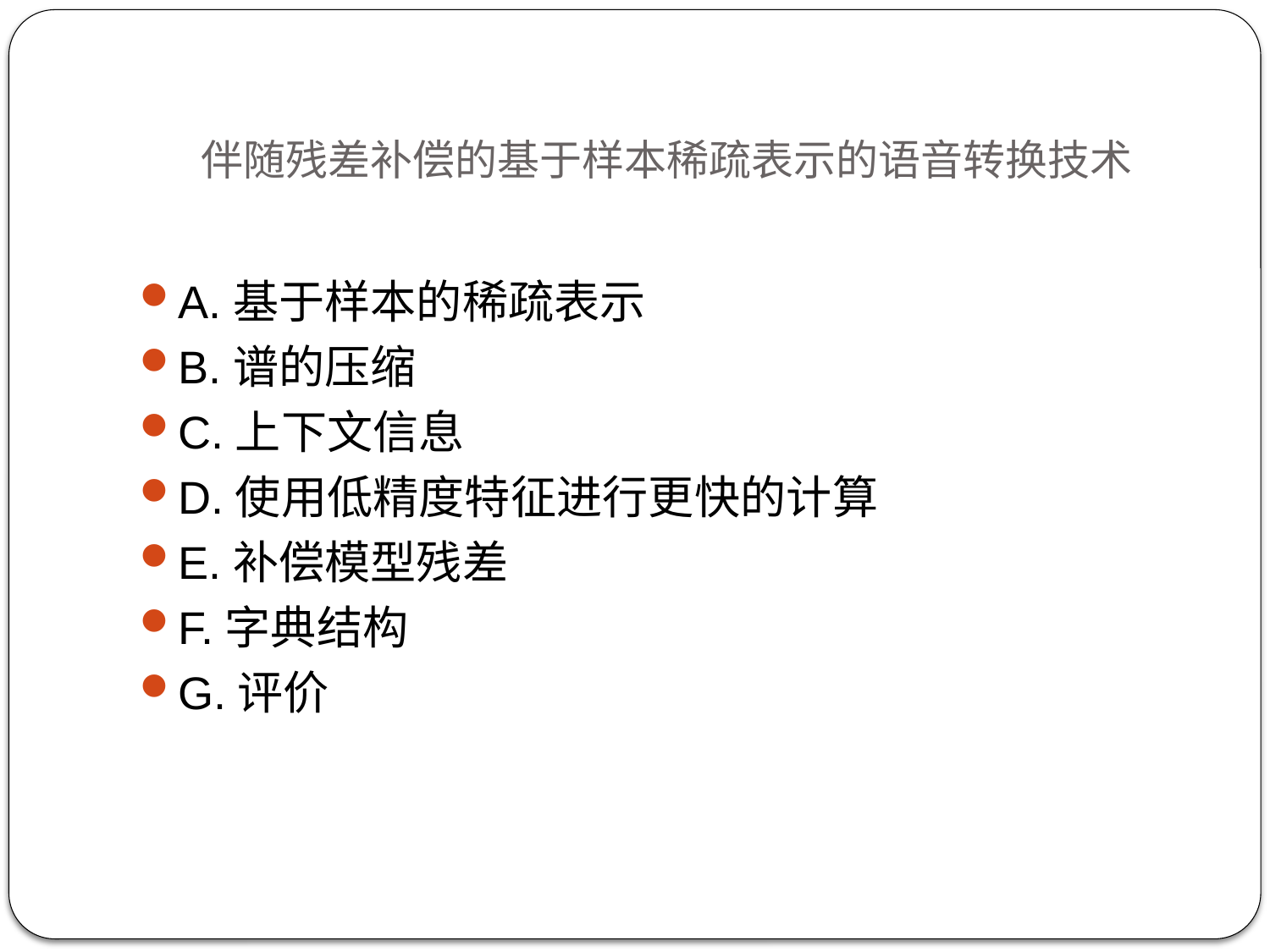

# 伴随残差补偿的基于样本稀疏表示的语音转换技术

A.基于样本的稀疏表示
B.谱的压缩
C.上下文信息
D.使用低精度特征进行更快的计算
E.补偿模型残差
F.字典结构
G.评价